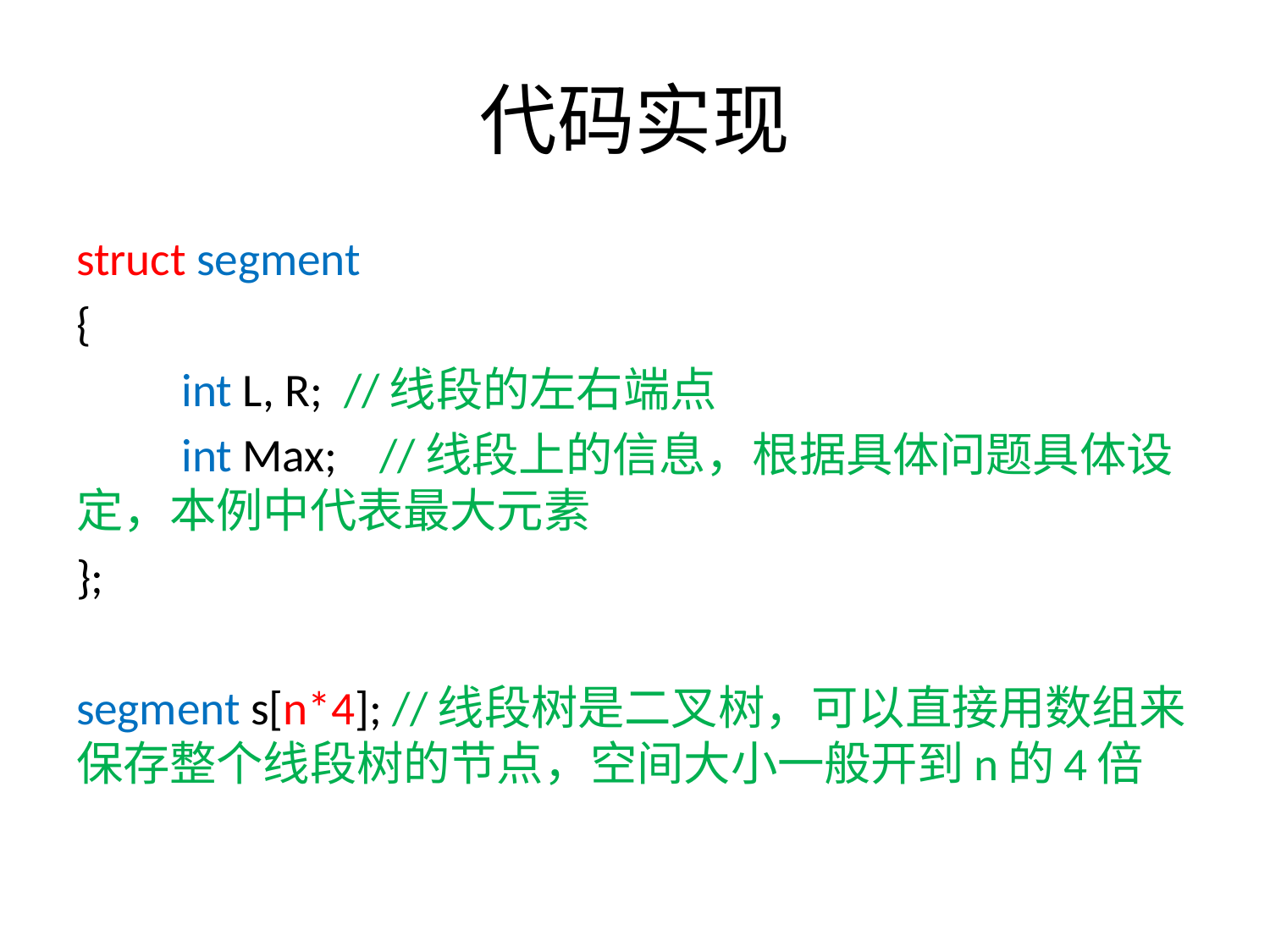

# 代码实现
struct segment
{
	int L, R;  //线段的左右端点
	int Max;    //线段上的信息，根据具体问题具体设定，本例中代表最大元素
};

segment s[n*4]; //线段树是二叉树，可以直接用数组来保存整个线段树的节点，空间大小一般开到n的4倍